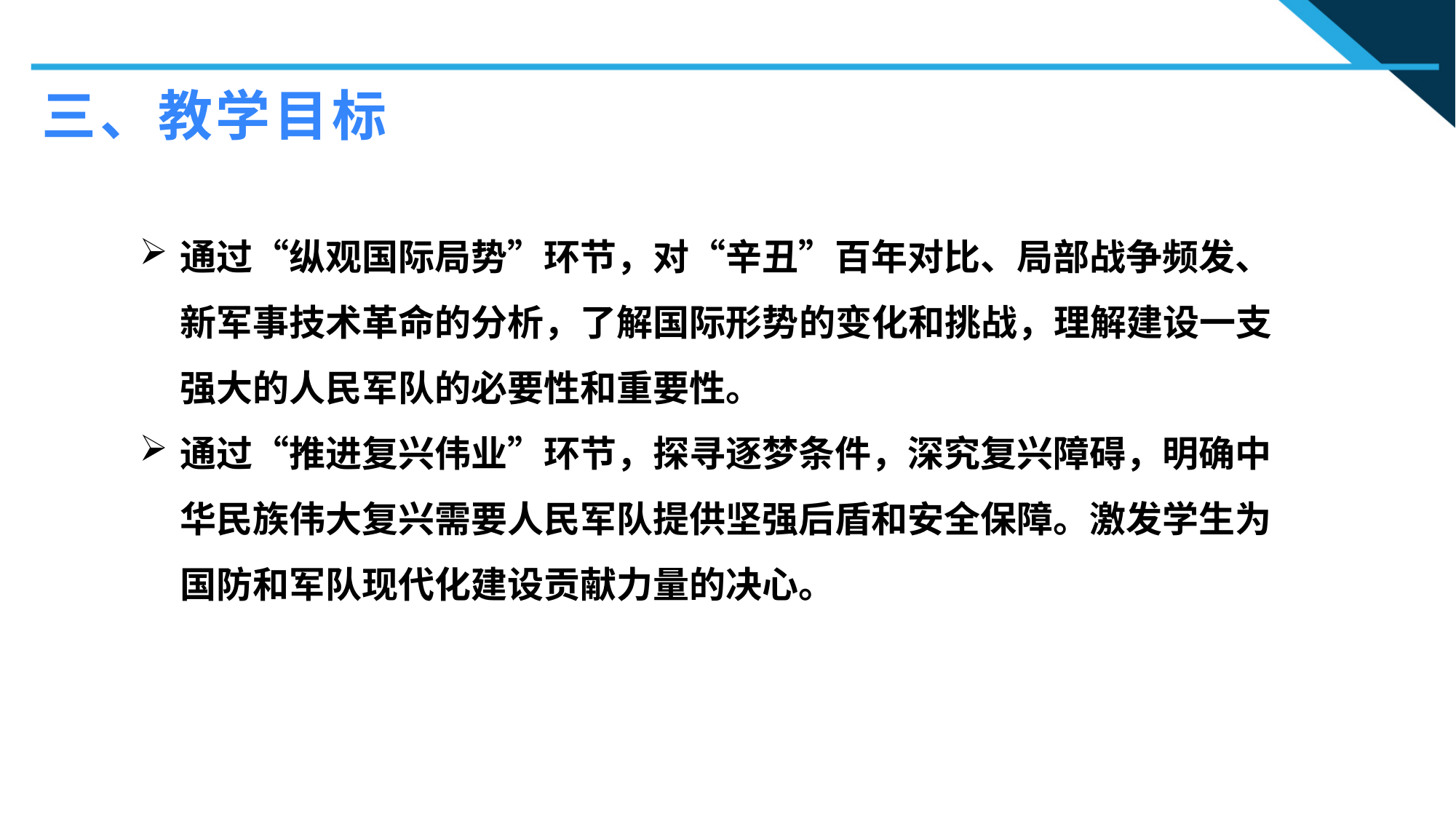

三、教学目标
通过“纵观国际局势”环节，对“辛丑”百年对比、局部战争频发、新军事技术革命的分析，了解国际形势的变化和挑战，理解建设一支强大的人民军队的必要性和重要性。
通过“推进复兴伟业”环节，探寻逐梦条件，深究复兴障碍，明确中华民族伟大复兴需要人民军队提供坚强后盾和安全保障。激发学生为国防和军队现代化建设贡献力量的决心。